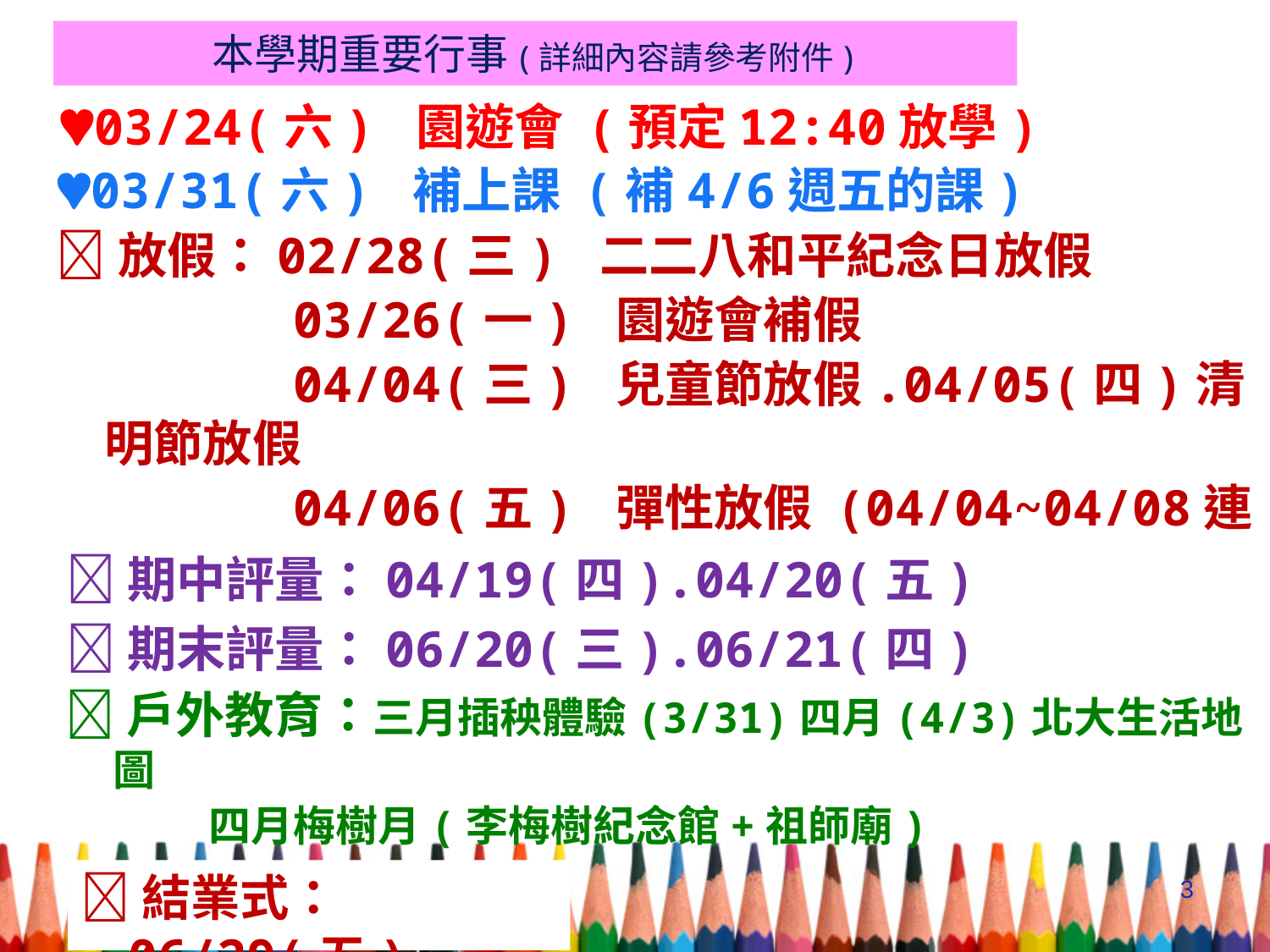

# 本學期重要行事(詳細內容請參考附件)
♥03/24(六) 園遊會 (預定12:40放學)
♥03/31(六) 補上課 (補4/6週五的課)
♥放假：02/28(三) 二二八和平紀念日放假
        03/26(一) 園遊會補假
        04/04(三) 兒童節放假.04/05(四)清明節放假
        04/06(五) 彈性放假 (04/04~04/08連放五天)
        06/18(一) 端午節放假
♥期中評量：04/19(四).04/20(五)
♥期末評量：06/20(三).06/21(四)
♥戶外教育：三月插秧體驗(3/31)四月(4/3)北大生活地圖
              四月梅樹月(李梅樹紀念館+祖師廟)
              五月藍染DIY

♥結業式：06/29(五)
3